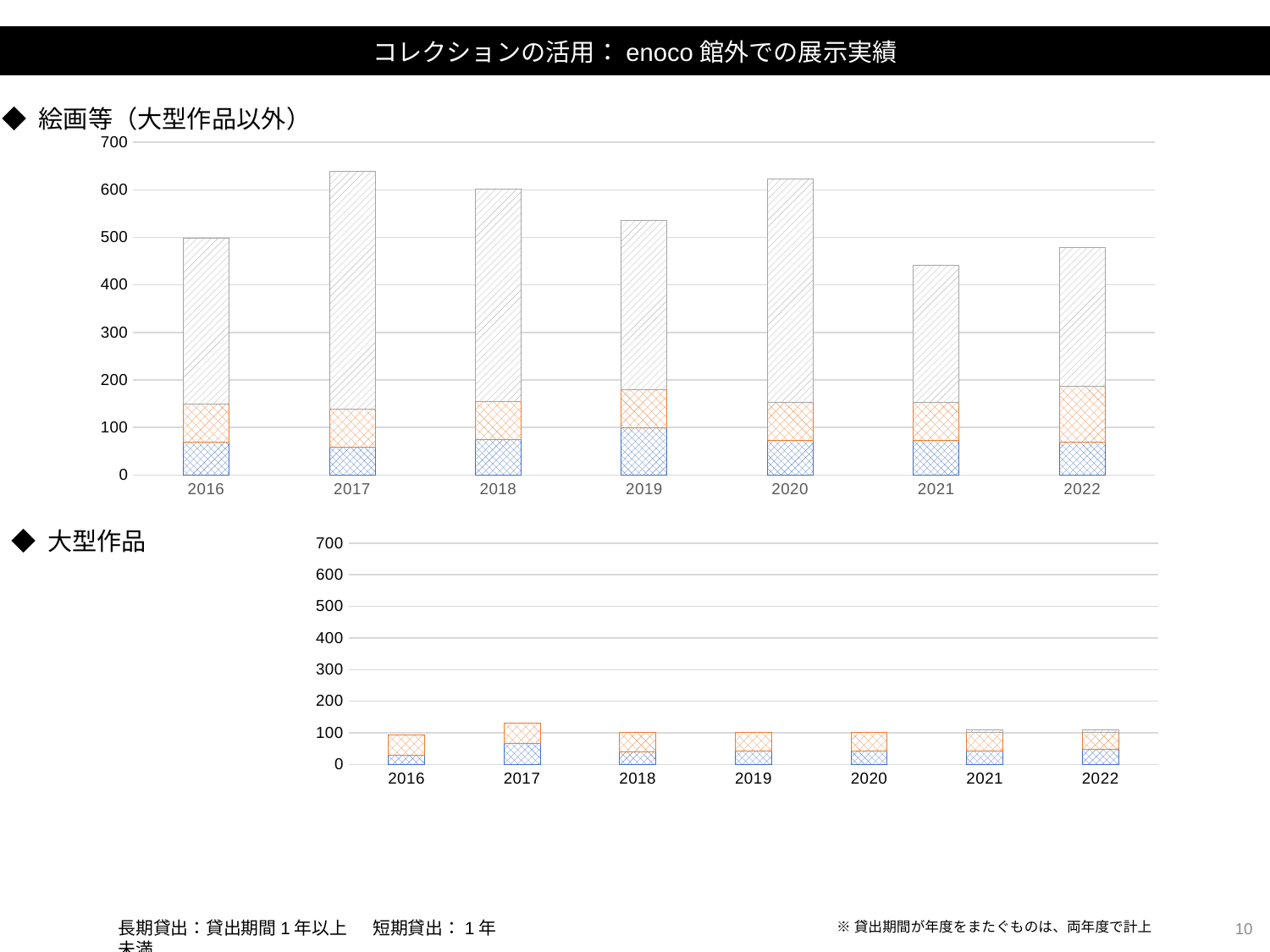

コレクションの活用：enoco館外での展示実績
◆ 絵画等（大型作品以外）

### Chart

| Category | 長期貸出 - 府庁舎展示 | 長期貸出 - 他施設貸出 | 短期 - 他施設貸出 |
|---|---|---|---|
| 2016 | 70.0 | 80.0 | 348.0 |
| 2017 | 59.0 | 80.0 | 499.0 |
| 2018 | 75.0 | 80.0 | 447.0 |
| 2019 | 100.0 | 79.0 | 356.0 |
| 2020 | 73.0 | 79.0 | 471.0 |
| 2021 | 73.0 | 79.0 | 289.0 |
| 2022 | 69.0 | 117.0 | 292.0 |
◆ 大型作品

### Chart

| Category | 長期 - 府庁舎内展示 | 長期 - 他施設貸出 | 短期 - 他施設貸出 |
|---|---|---|---|
| 2016 | 29.0 | 64.0 | None |
| 2017 | 68.0 | 64.0 | None |
| 2018 | 41.0 | 61.0 | None |
| 2019 | 43.0 | 59.0 | None |
| 2020 | 43.0 | 59.0 | None |
| 2021 | 43.0 | 59.0 | 8.0 |
| 2022 | 47.0 | 55.0 | 8.0 |
10
長期貸出：貸出期間1年以上　  短期貸出：1年未満
※貸出期間が年度をまたぐものは、両年度で計上